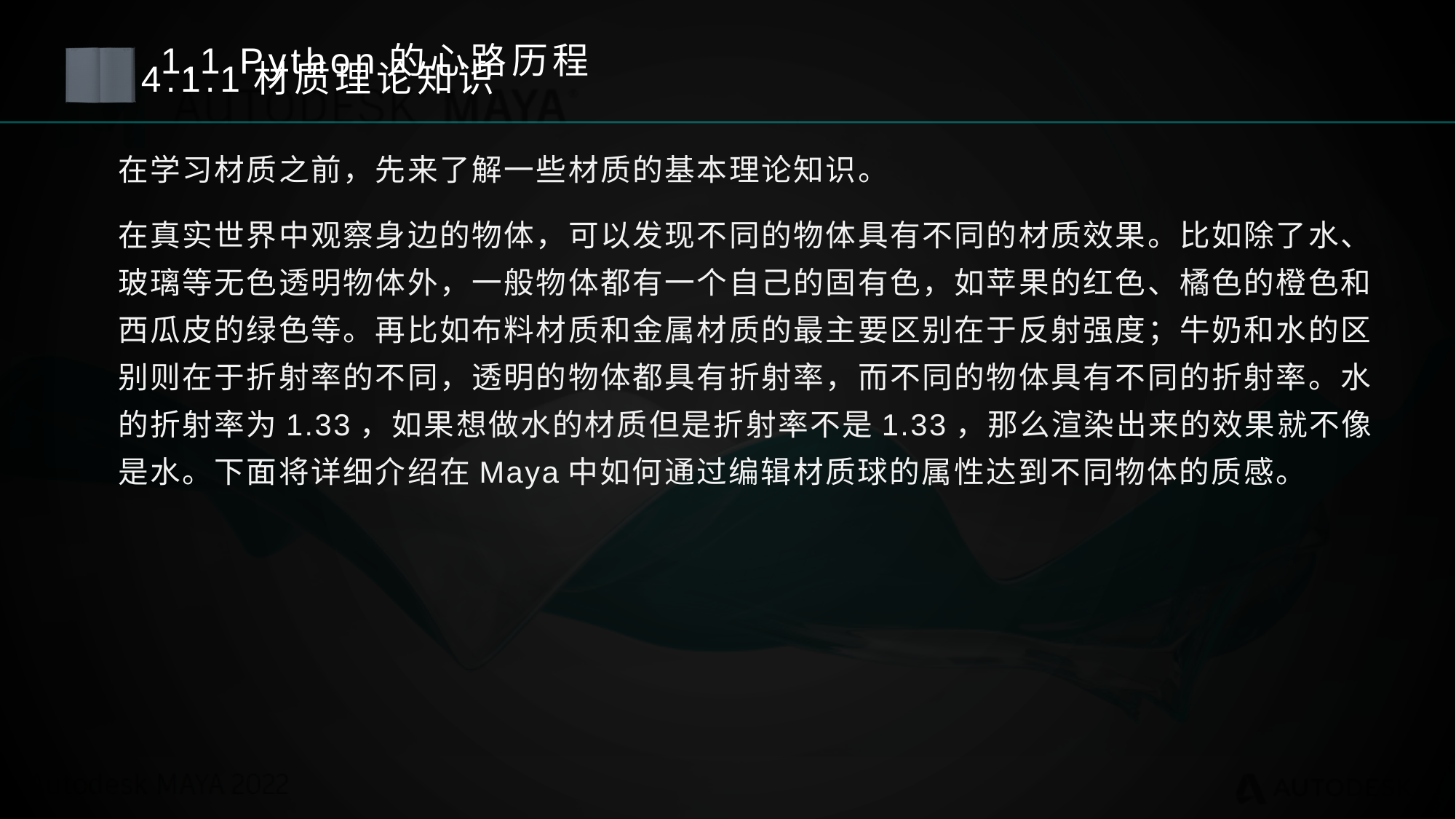

1.1 Python的心路历程
4.1.1材质理论知识
在学习材质之前，先来了解一些材质的基本理论知识。
在真实世界中观察身边的物体，可以发现不同的物体具有不同的材质效果。比如除了水、玻璃等无色透明物体外，一般物体都有一个自己的固有色，如苹果的红色、橘色的橙色和西瓜皮的绿色等。再比如布料材质和金属材质的最主要区别在于反射强度；牛奶和水的区别则在于折射率的不同，透明的物体都具有折射率，而不同的物体具有不同的折射率。水的折射率为1.33，如果想做水的材质但是折射率不是1.33，那么渲染出来的效果就不像是水。下面将详细介绍在Maya中如何通过编辑材质球的属性达到不同物体的质感。